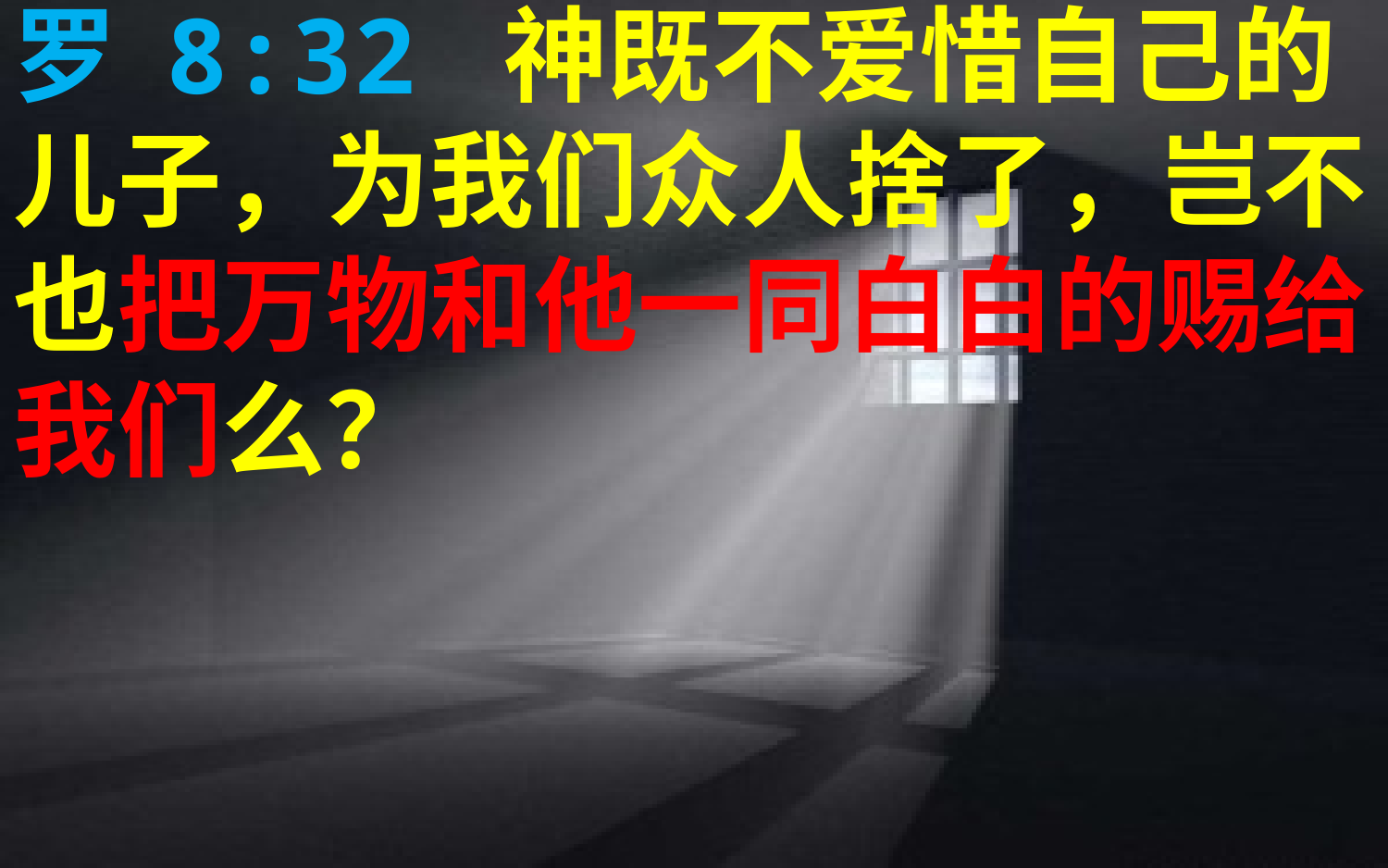

罗 8:32 神既不爱惜自己的儿子，为我们众人捨了，岂不也把万物和他一同白白的赐给我们么？